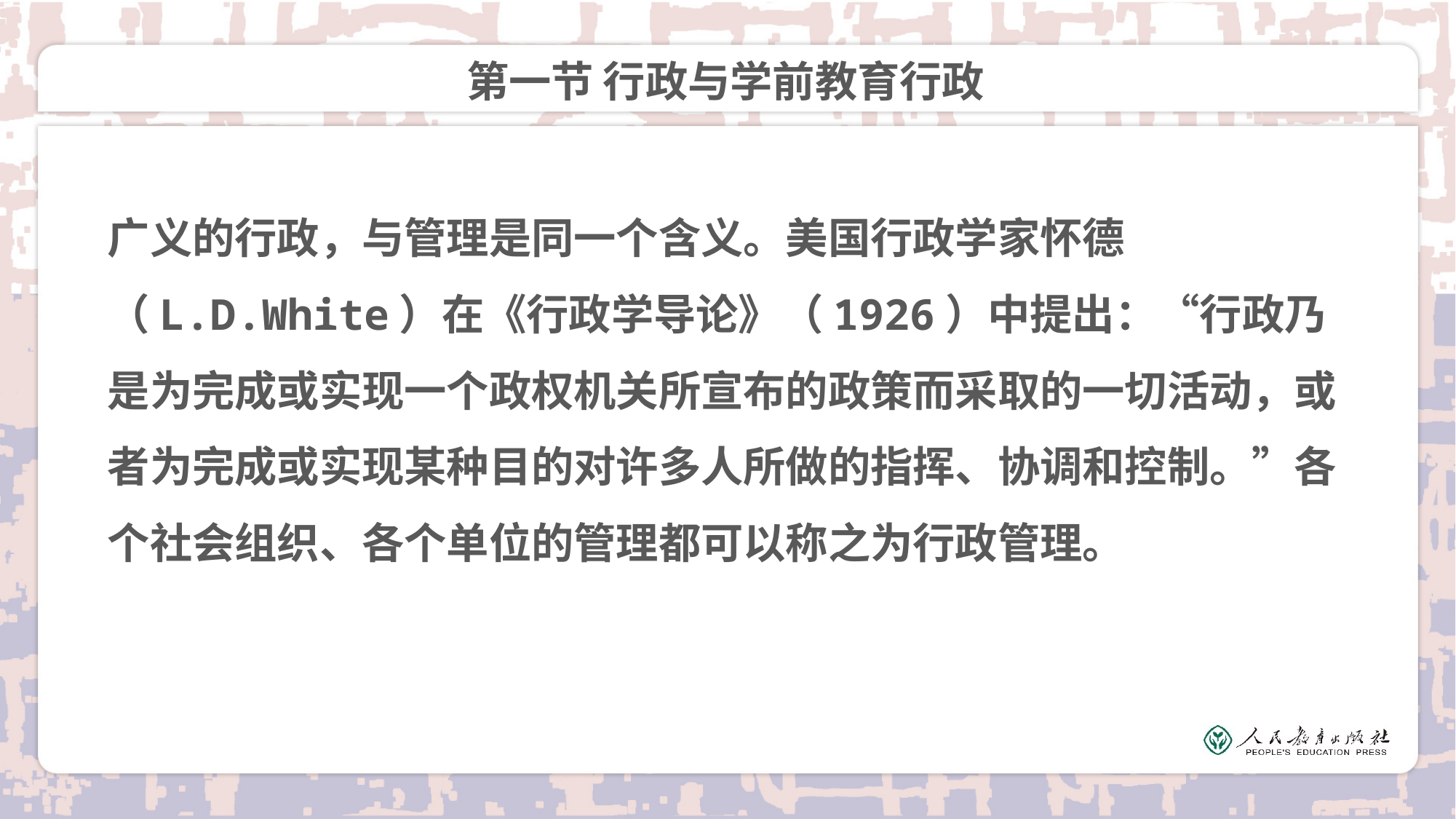

# 第一节 行政与学前教育行政
广义的行政，与管理是同一个含义。美国行政学家怀德（L.D.White）在《行政学导论》（1926）中提出：“行政乃是为完成或实现一个政权机关所宣布的政策而采取的一切活动，或者为完成或实现某种目的对许多人所做的指挥、协调和控制。”各个社会组织、各个单位的管理都可以称之为行政管理。